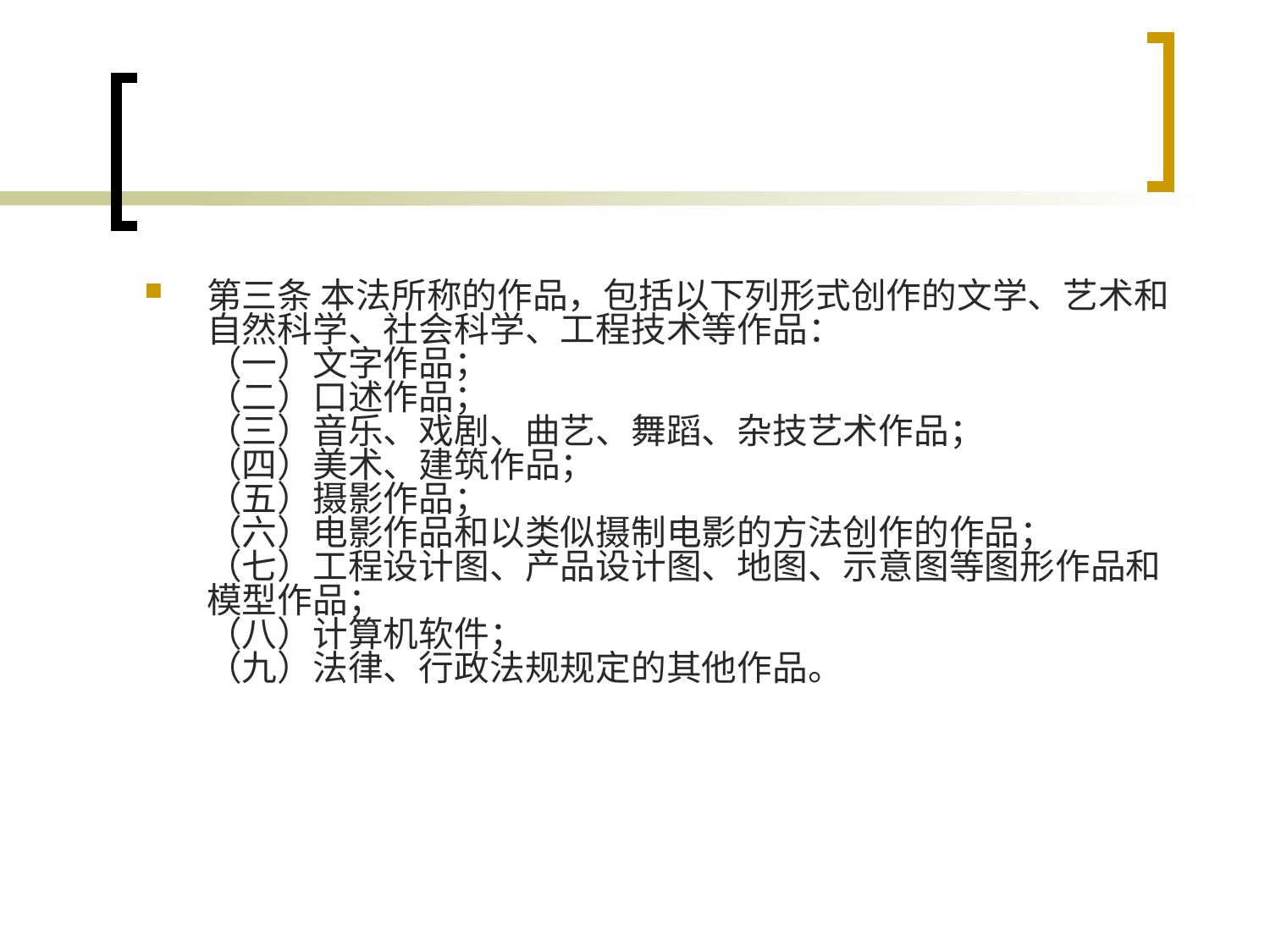

#
第三条 本法所称的作品，包括以下列形式创作的文学、艺术和自然科学、社会科学、工程技术等作品：
（一）文字作品；
（二）口述作品；
（三）音乐、戏剧、曲艺、舞蹈、杂技艺术作品；
（四）美术、建筑作品；
（五）摄影作品；
（六）电影作品和以类似摄制电影的方法创作的作品；
（七）工程设计图、产品设计图、地图、示意图等图形作品和模型作品；
（八）计算机软件；
（九）法律、行政法规规定的其他作品。